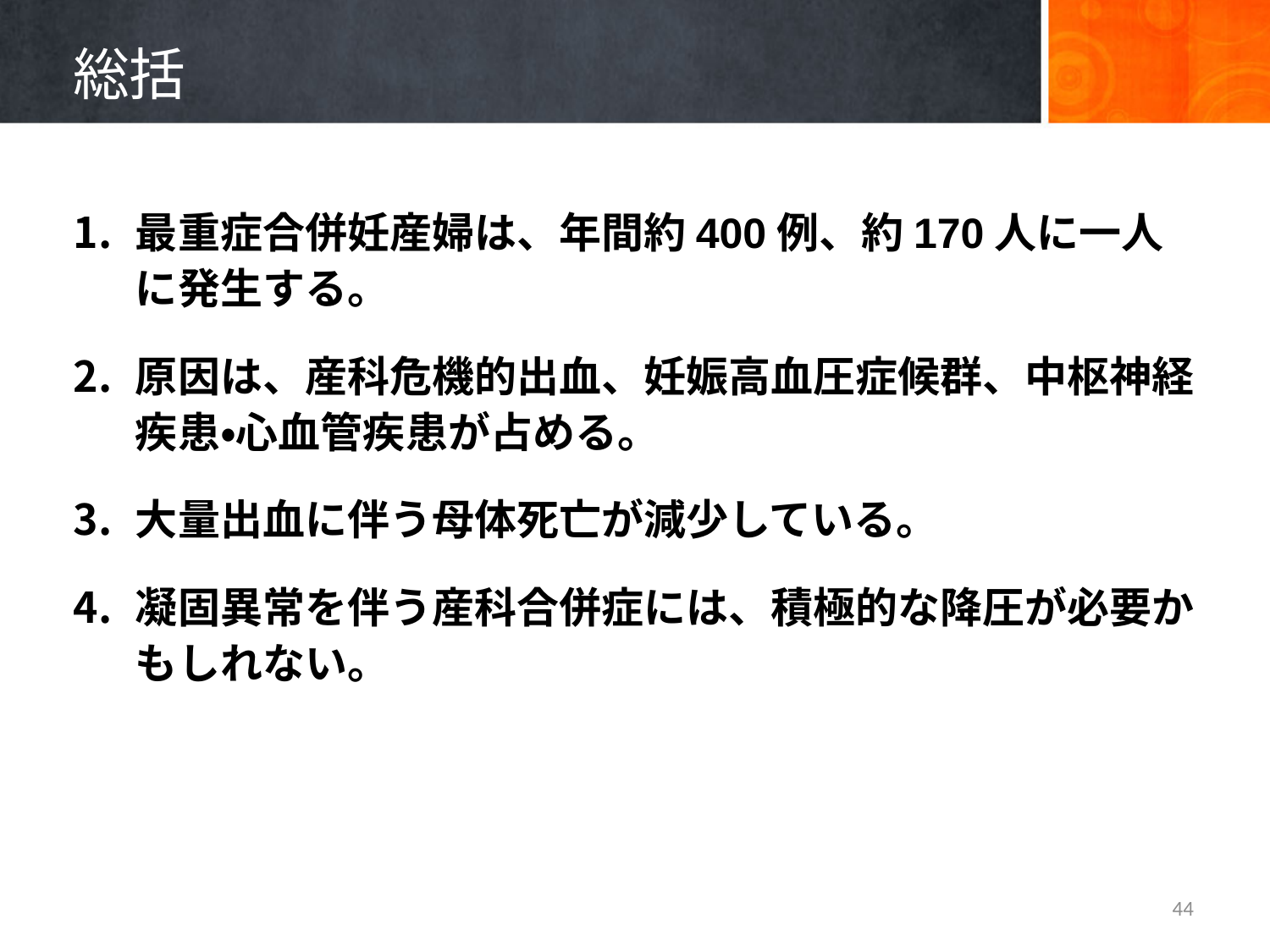

# 総括
最重症合併妊産婦は、年間約400例、約170人に一人に発生する。
原因は、産科危機的出血、妊娠高血圧症候群、中枢神経疾患・心血管疾患が占める。
大量出血に伴う母体死亡が減少している。
凝固異常を伴う産科合併症には、積極的な降圧が必要かもしれない。
44